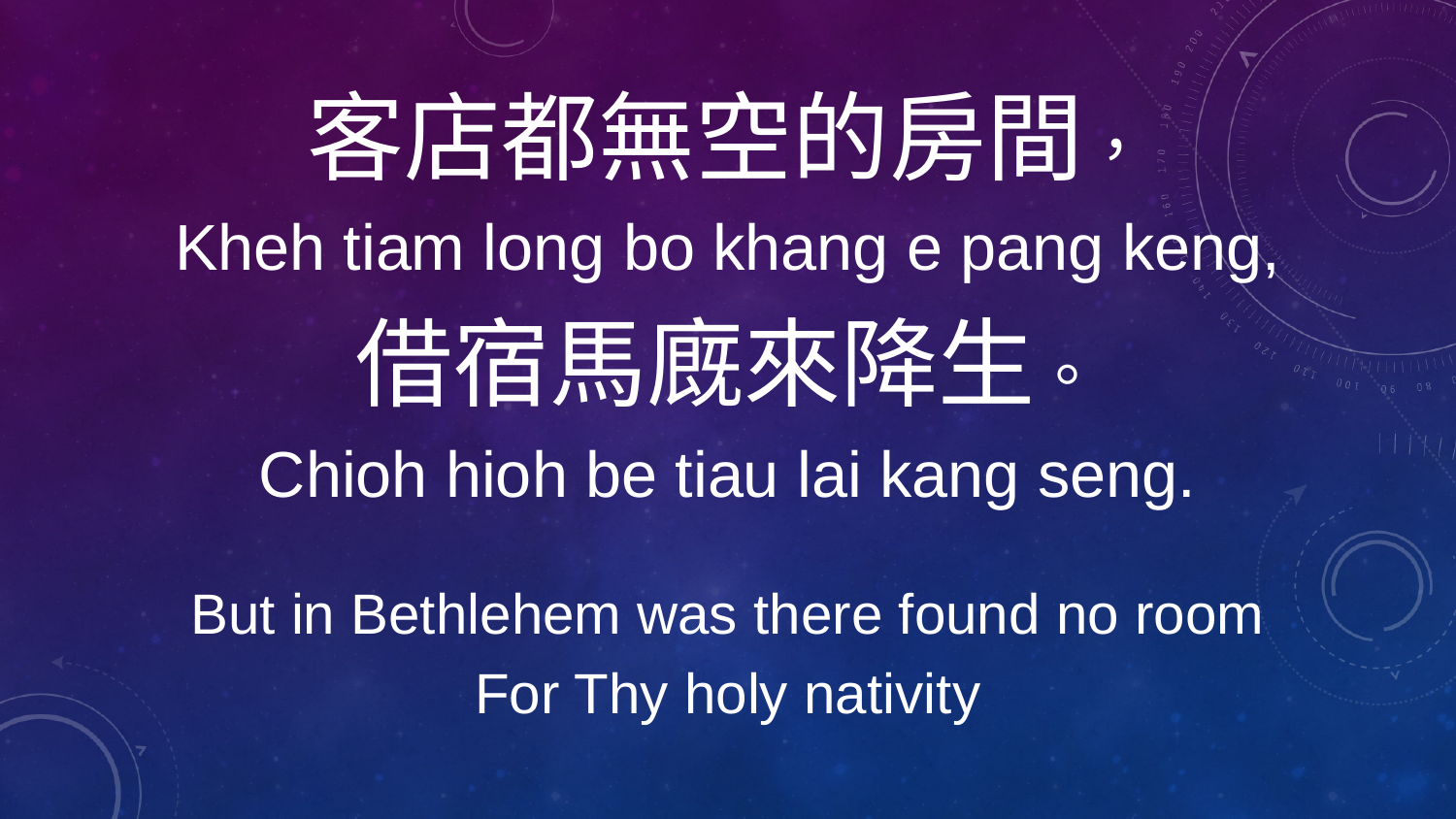

客店都無空的房間，
Kheh tiam long bo khang e pang keng,
借宿馬廐來降生。
Chioh hioh be tiau lai kang seng.

But in Bethlehem was there found no room
For Thy holy nativity